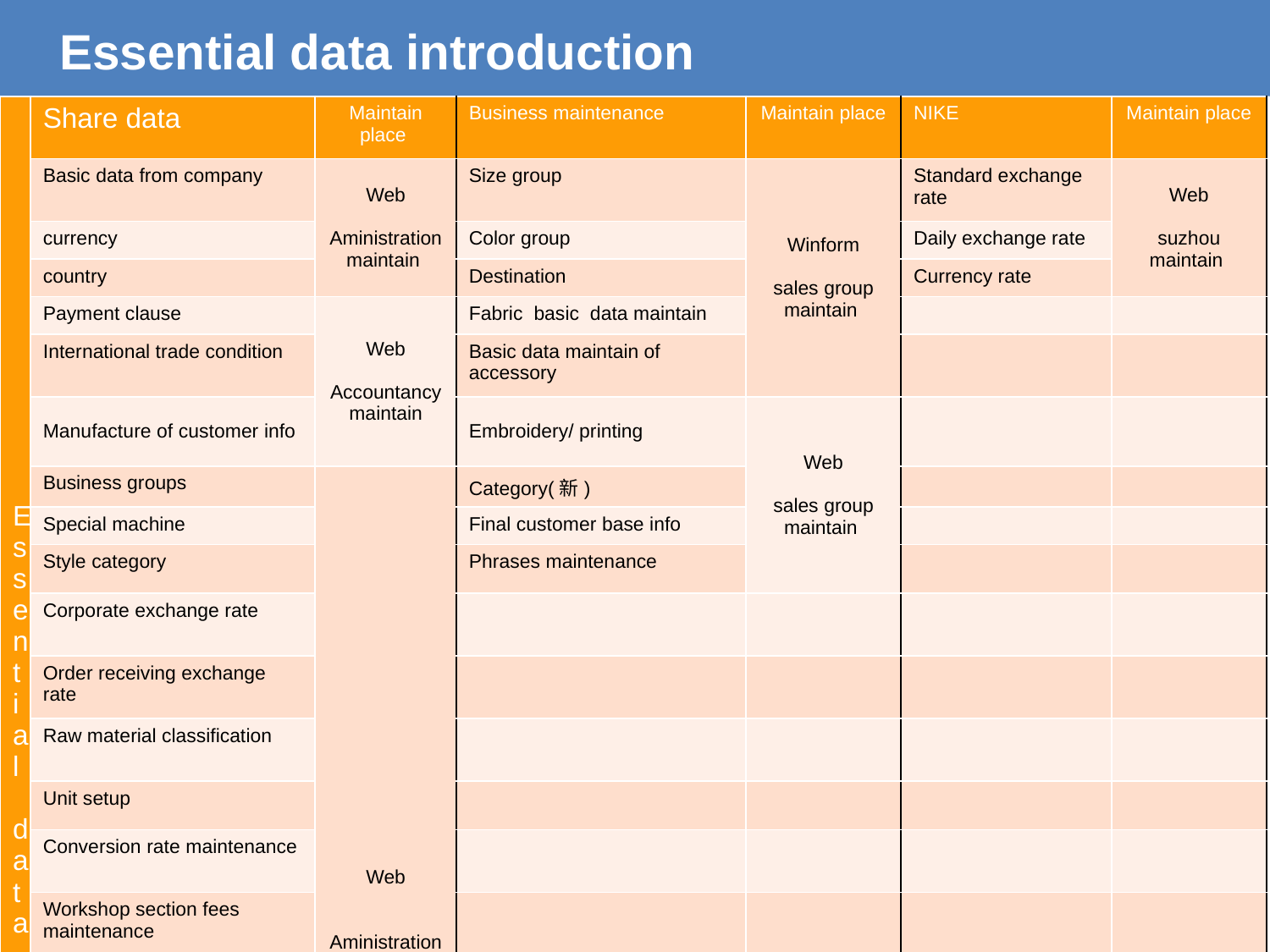

# Essential data introduction
| Essential data | Share data | Maintain place | Business maintenance | Maintain place | NIKE | Maintain place |
| --- | --- | --- | --- | --- | --- | --- |
|  | Basic data from company | Web Aministration maintain | Size group | Winform sales group maintain | Standard exchange rate | Web suzhou maintain |
|  | currency |  | Color group |  | Daily exchange rate |  |
|  | country |  | Destination |  | Currency rate |  |
|  | Payment clause | Web Accountancy maintain | Fabric basic data maintain |  |  |  |
|  | International trade condition |  | Basic data maintain of accessory |  |  |  |
|  | Manufacture of customer info |  | Embroidery/ printing | Web sales group maintain |  |  |
|  | Business groups | Web Aministration maintain | Category(新) |  |  |  |
|  | Special machine |  | Final customer base info |  |  |  |
|  | Style category |  | Phrases maintenance |  |  |  |
|  | Corporate exchange rate |  |  |  |  |  |
|  | Order receiving exchange rate |  |  |  |  |  |
|  | Raw material classification |  |  |  |  |  |
|  | Unit setup |  |  |  |  |  |
|  | Conversion rate maintenance |  |  |  |  |  |
|  | Workshop section fees maintenance |  |  |  |  |  |